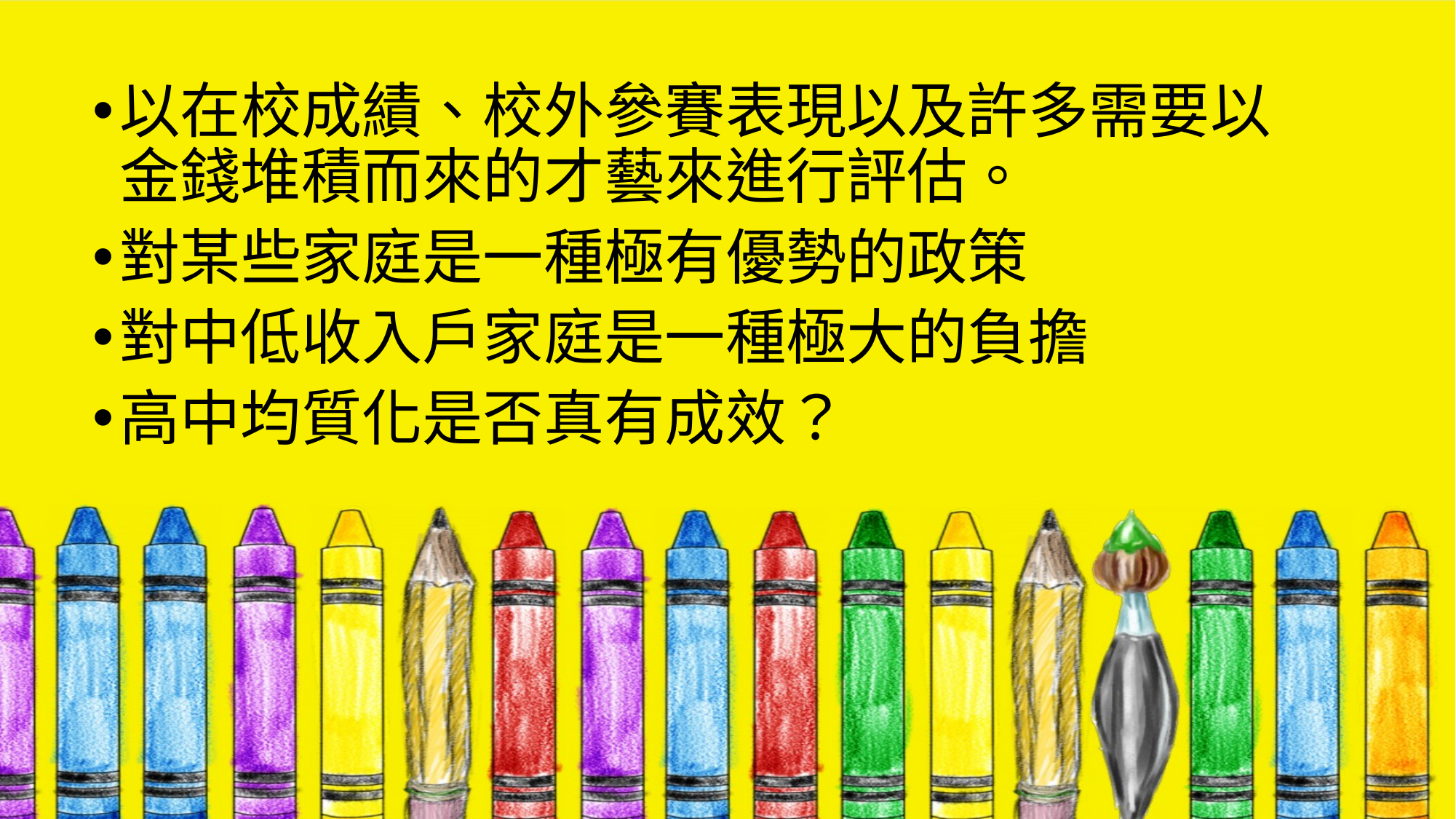

以在校成績、校外參賽表現以及許多需要以金錢堆積而來的才藝來進行評估。
對某些家庭是一種極有優勢的政策
對中低收入戶家庭是一種極大的負擔
高中均質化是否真有成效？